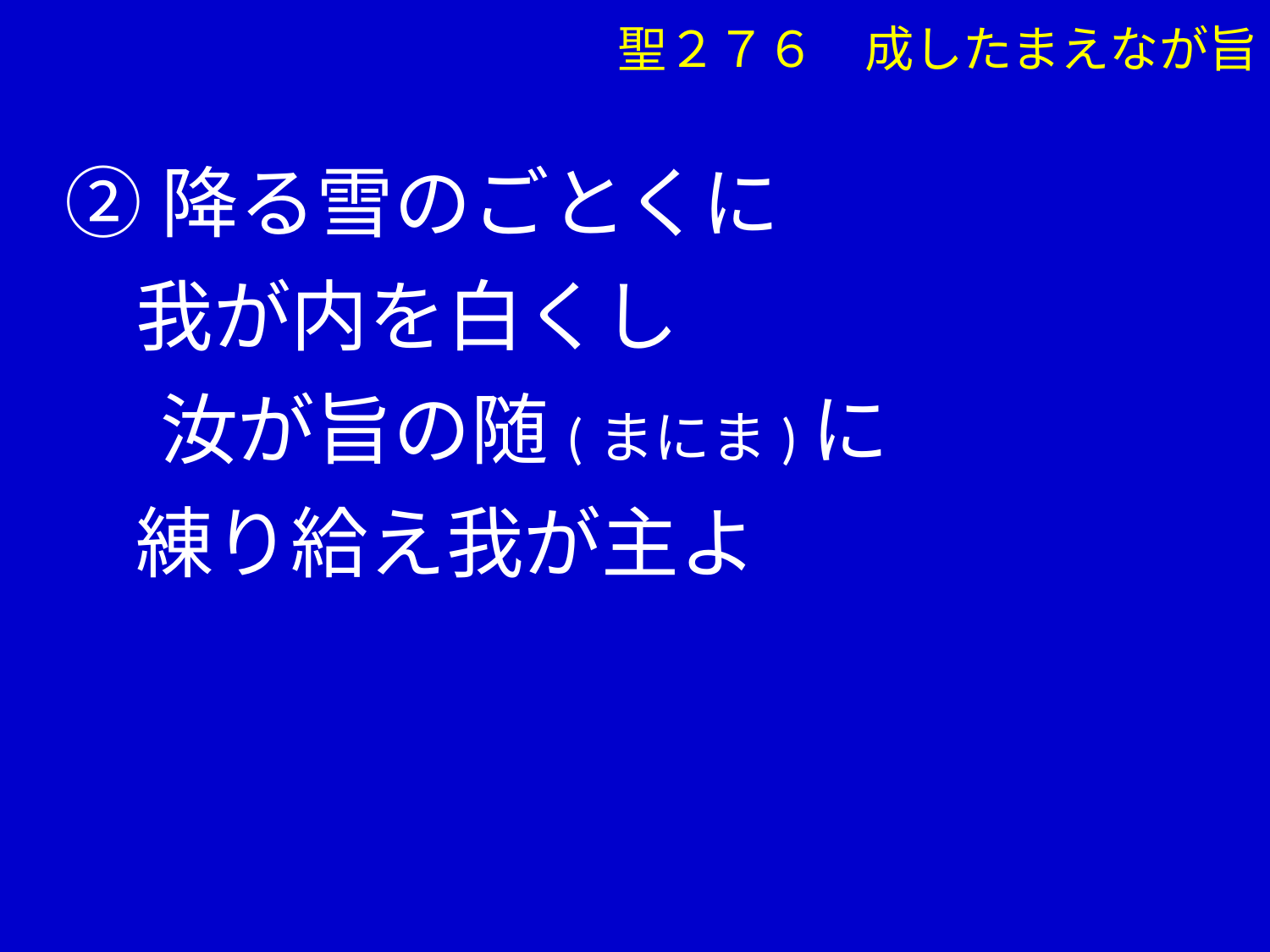

聖２７６　成したまえなが旨
②降る雪のごとくに
   我が内を白くし
　 汝が旨の随(まにま)に
   練り給え我が主よ